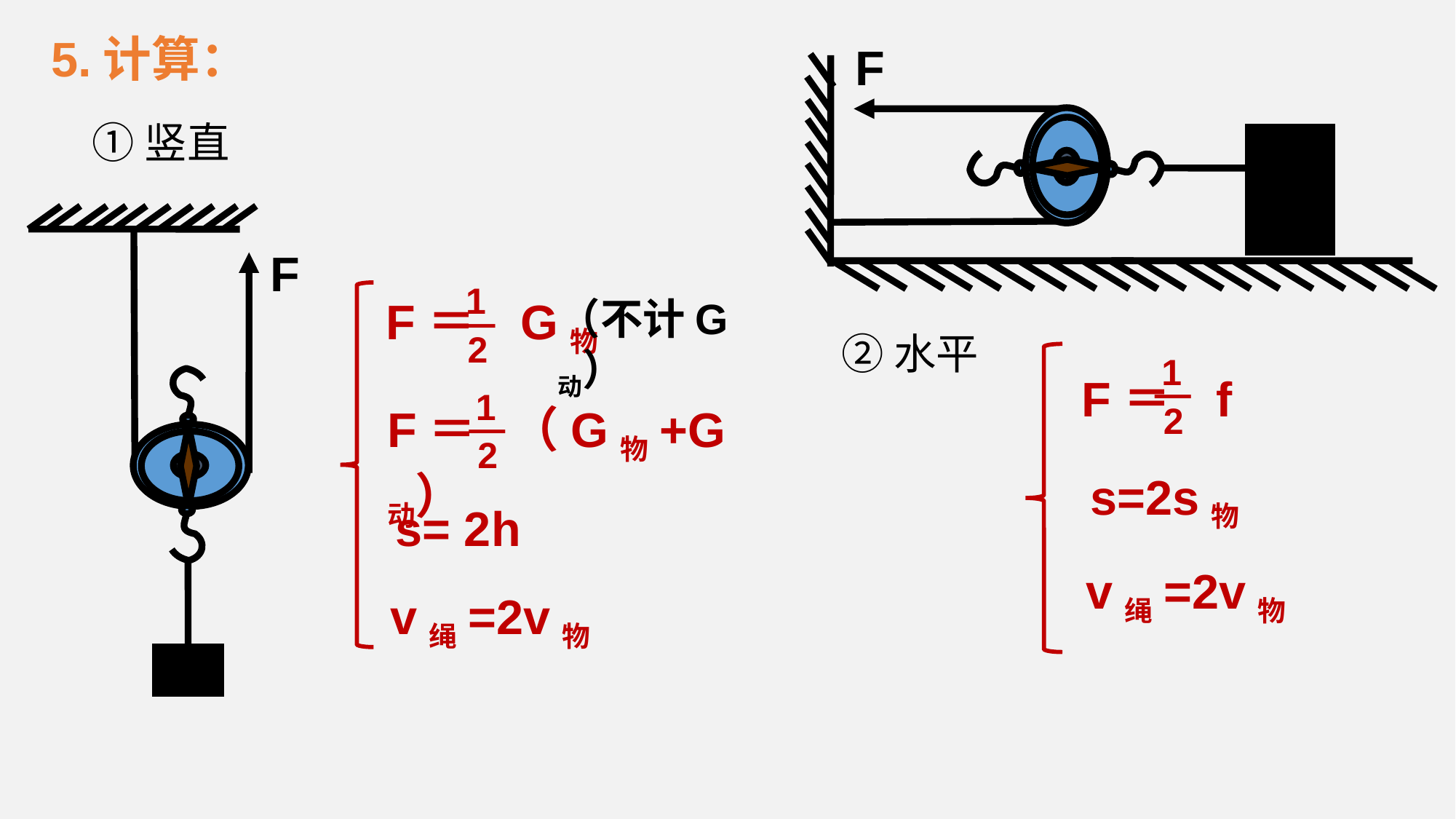

5.计算：

F

①竖直

F
1
—
2

F＝   G物
（不计G动）
②水平

1
—
2
F＝   f
1
—
2
F＝   （G物+G动）
s=2s物
s= 2h
v绳=2v物
v绳=2v物